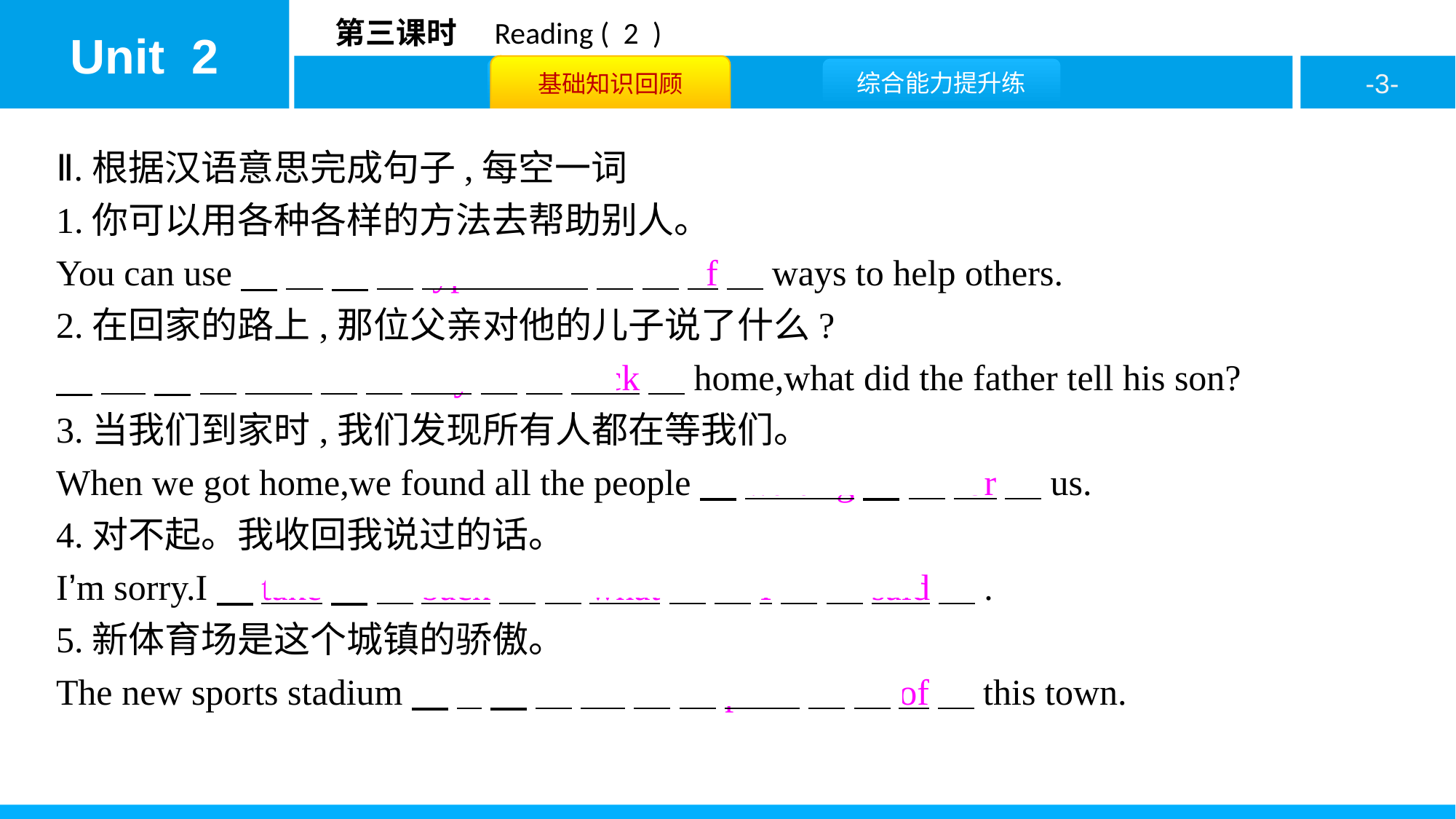

Ⅱ.根据汉语意思完成句子,每空一词
1.你可以用各种各样的方法去帮助别人。
You can use　all　 　types/kinds　 　of　ways to help others.
2.在回家的路上,那位父亲对他的儿子说了什么?
　On　 　their　 　way　 　back　home,what did the father tell his son?
3.当我们到家时,我们发现所有人都在等我们。
When we got home,we found all the people　waiting　 　for　us.
4.对不起。我收回我说过的话。
I’m sorry.I　take　 　back　 　what　 　I　 　said　.
5.新体育场是这个城镇的骄傲。
The new sports stadium　is　 　the　 　pride　 　of　this town.